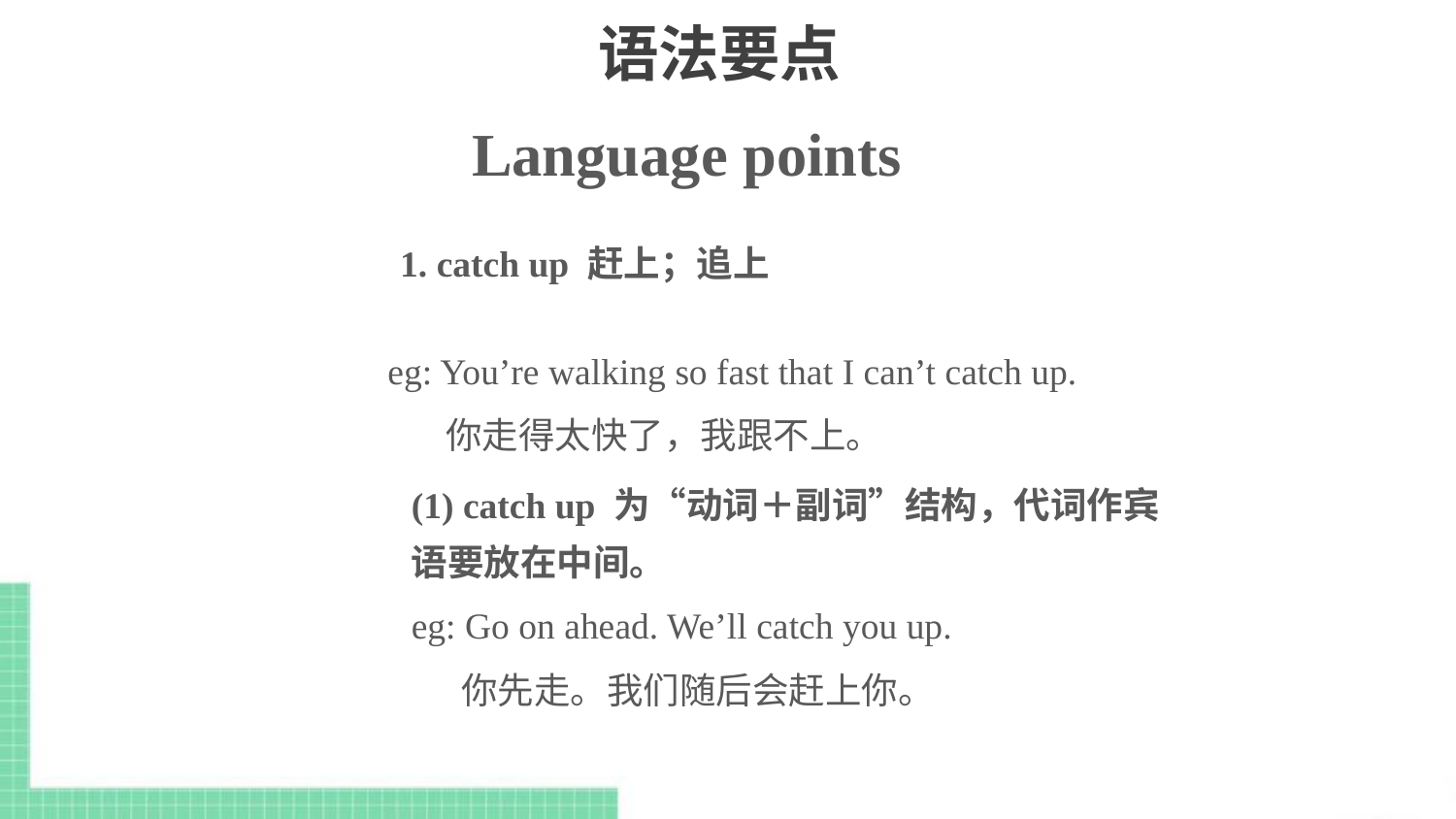

# 语法要点
Language points
1. catch up 赶上；追上
eg: You’re walking so fast that I can’t catch up.
      你走得太快了，我跟不上。
(1) catch up 为“动词＋副词”结构，代词作宾语要放在中间。
eg: Go on ahead. We’ll catch you up.
     你先走。我们随后会赶上你。